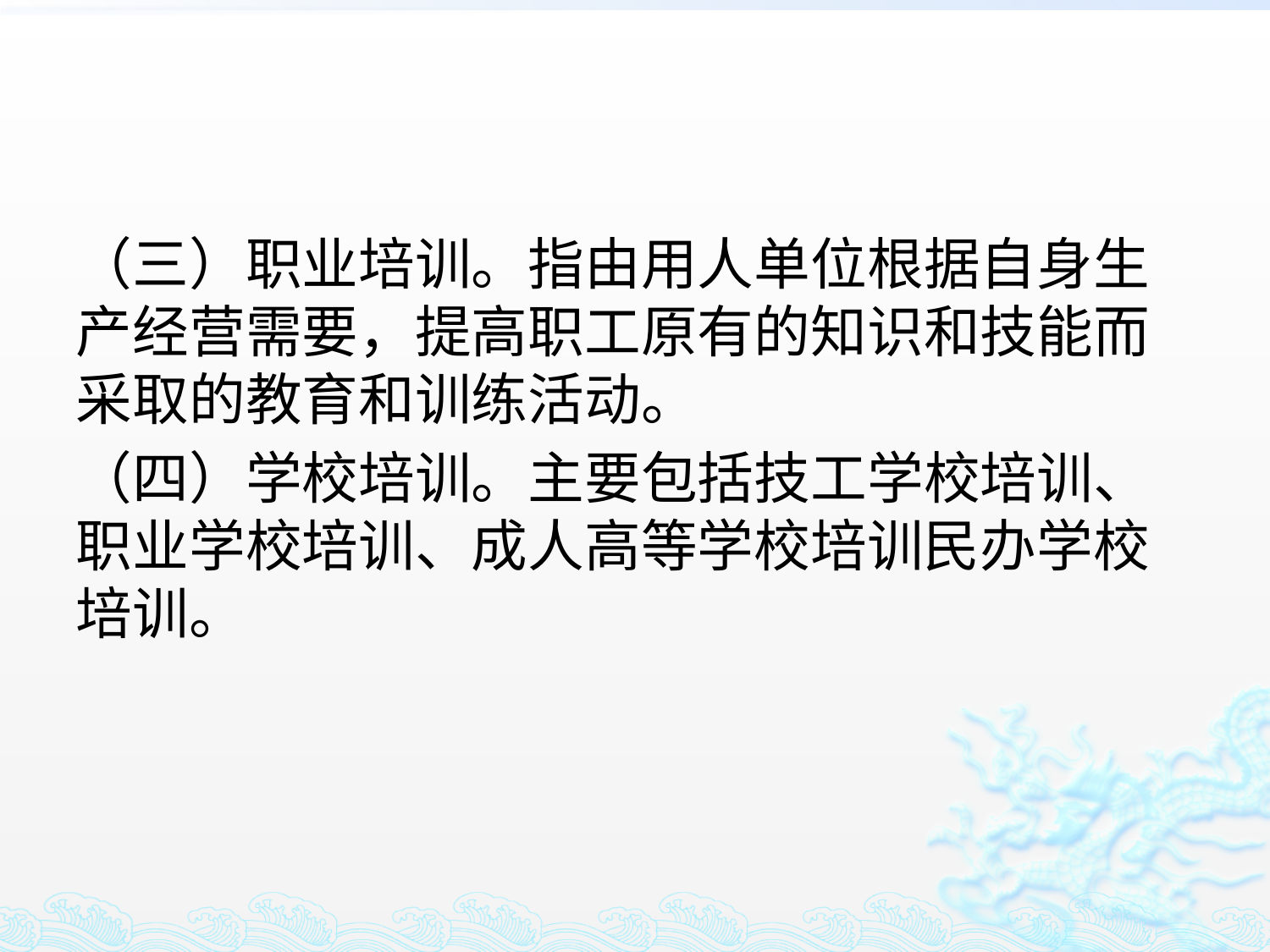

#
（三）职业培训。指由用人单位根据自身生产经营需要，提高职工原有的知识和技能而采取的教育和训练活动。
（四）学校培训。主要包括技工学校培训、职业学校培训、成人高等学校培训民办学校培训。